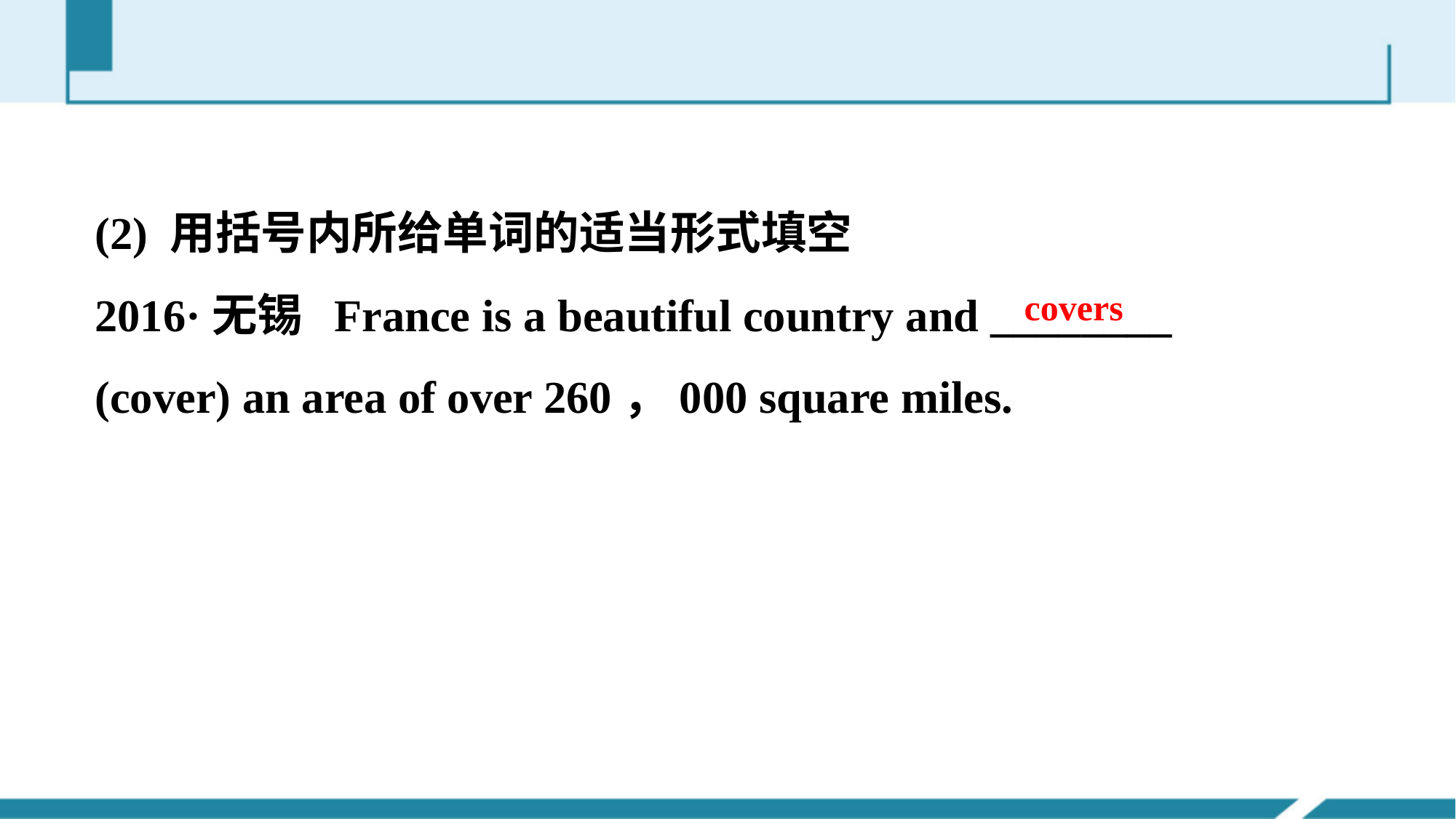

(2) 用括号内所给单词的适当形式填空
2016·无锡  France is a beautiful country and ________
(cover) an area of over 260，000 square miles.
covers